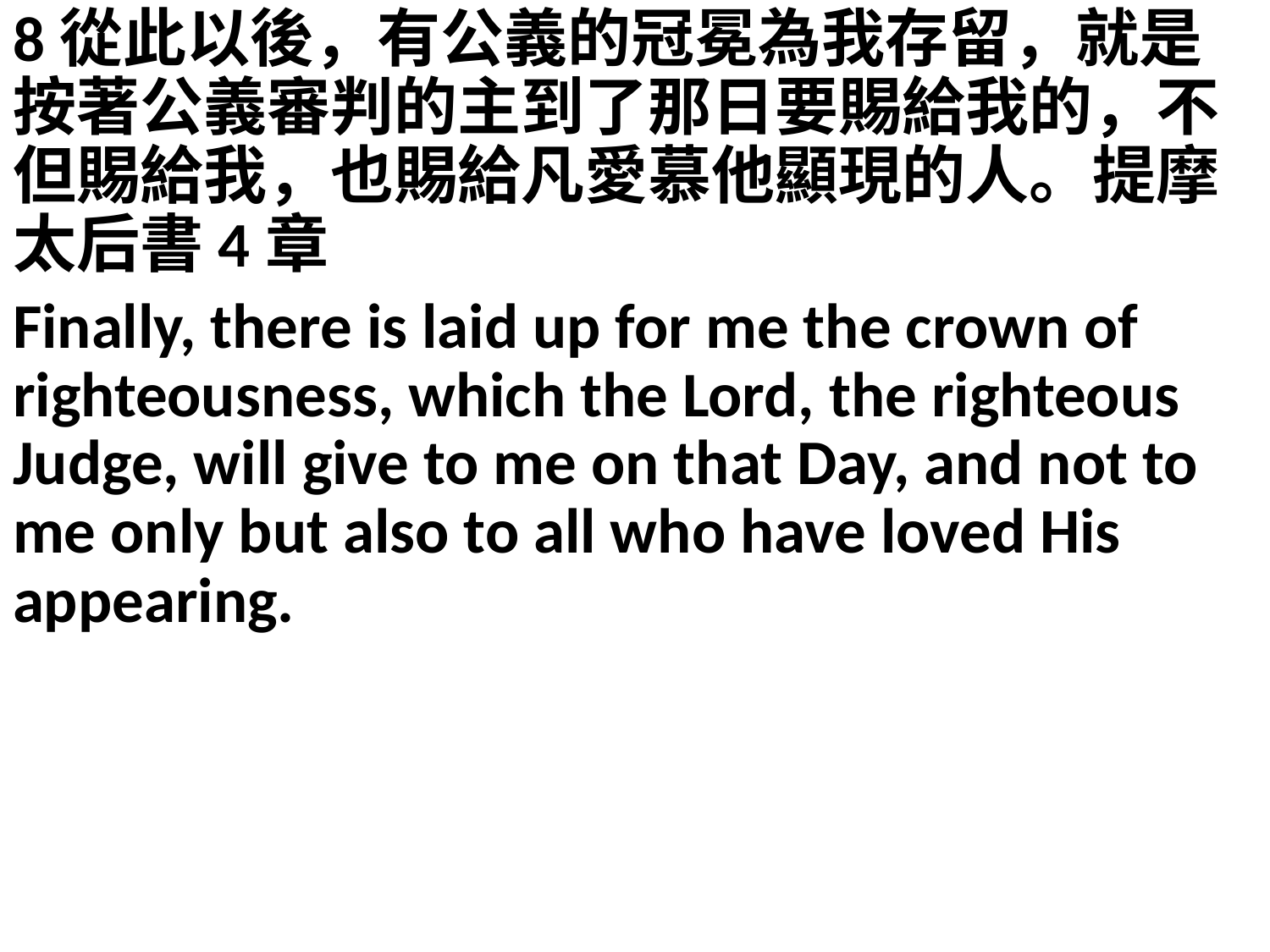

8從此以後，有公義的冠冕為我存留，就是按著公義審判的主到了那日要賜給我的，不但賜給我，也賜給凡愛慕他顯現的人。提摩太后書4章
Finally, there is laid up for me the crown of righteousness, which the Lord, the righteous Judge, will give to me on that Day, and not to me only but also to all who have loved His appearing.